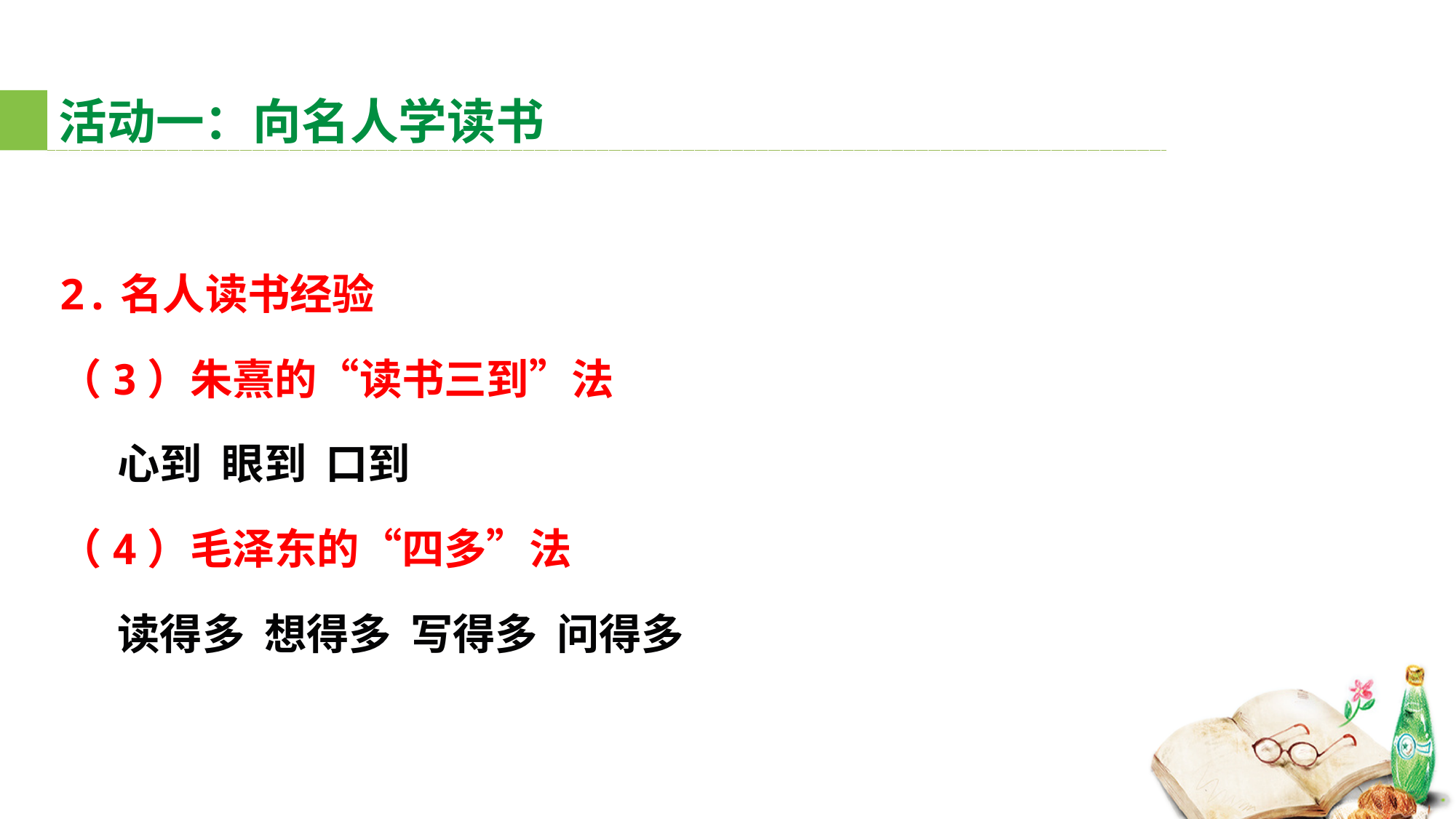

# 活动一：向名人学读书
2.名人读书经验
（3）朱熹的“读书三到”法
     心到  眼到  口到
（4）毛泽东的“四多”法
     读得多  想得多  写得多  问得多